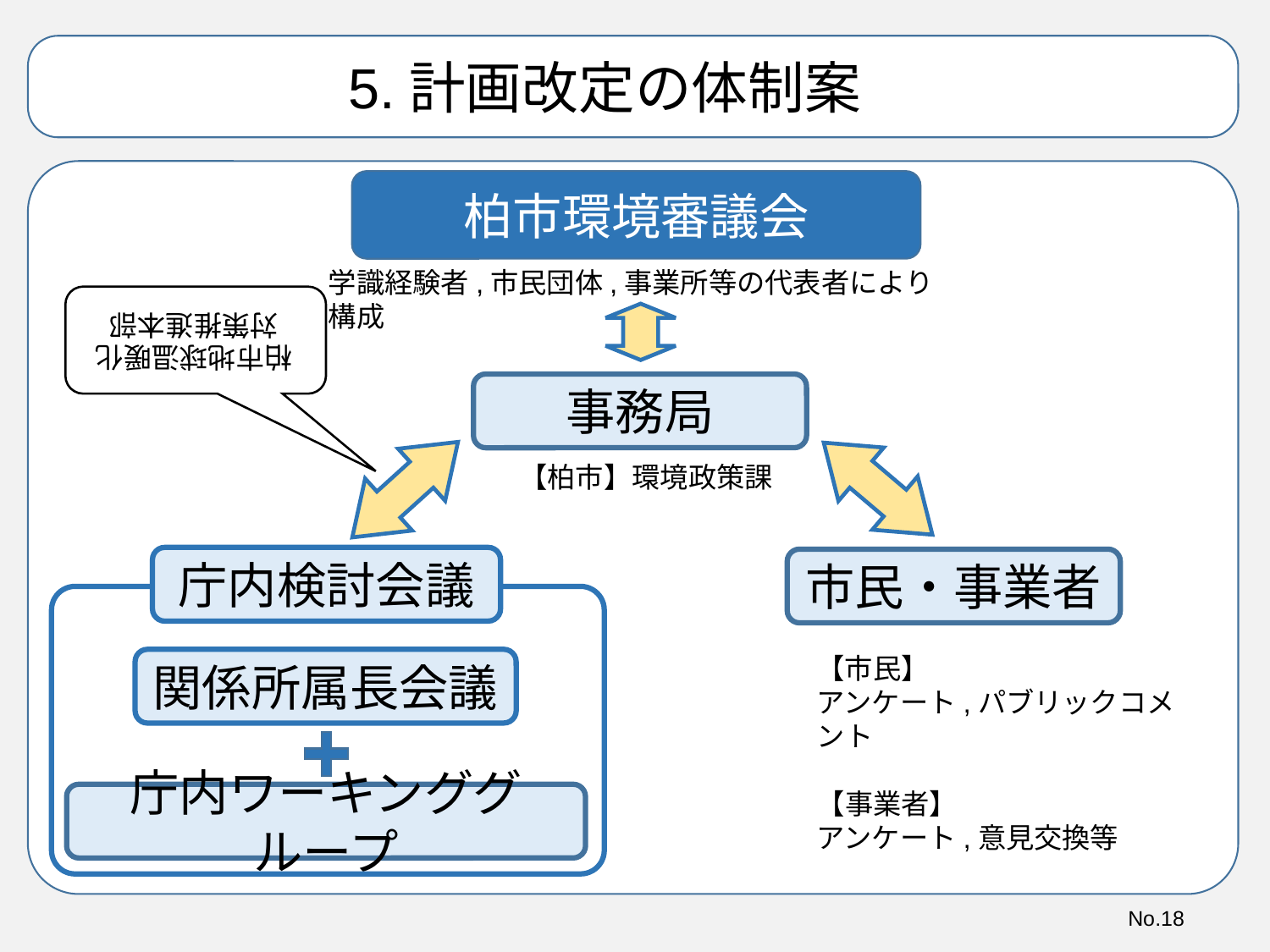

5.計画改定の体制案
柏市環境審議会
学識経験者,市民団体,事業所等の代表者により構成
柏市地球温暖化
対策推進本部

事務局

【柏市】環境政策課
庁内検討会議
市民・事業者

【市民】
アンケート,パブリックコメント

【事業者】
アンケート,意見交換等
関係所属長会議

庁内ワーキンググループ
No.18